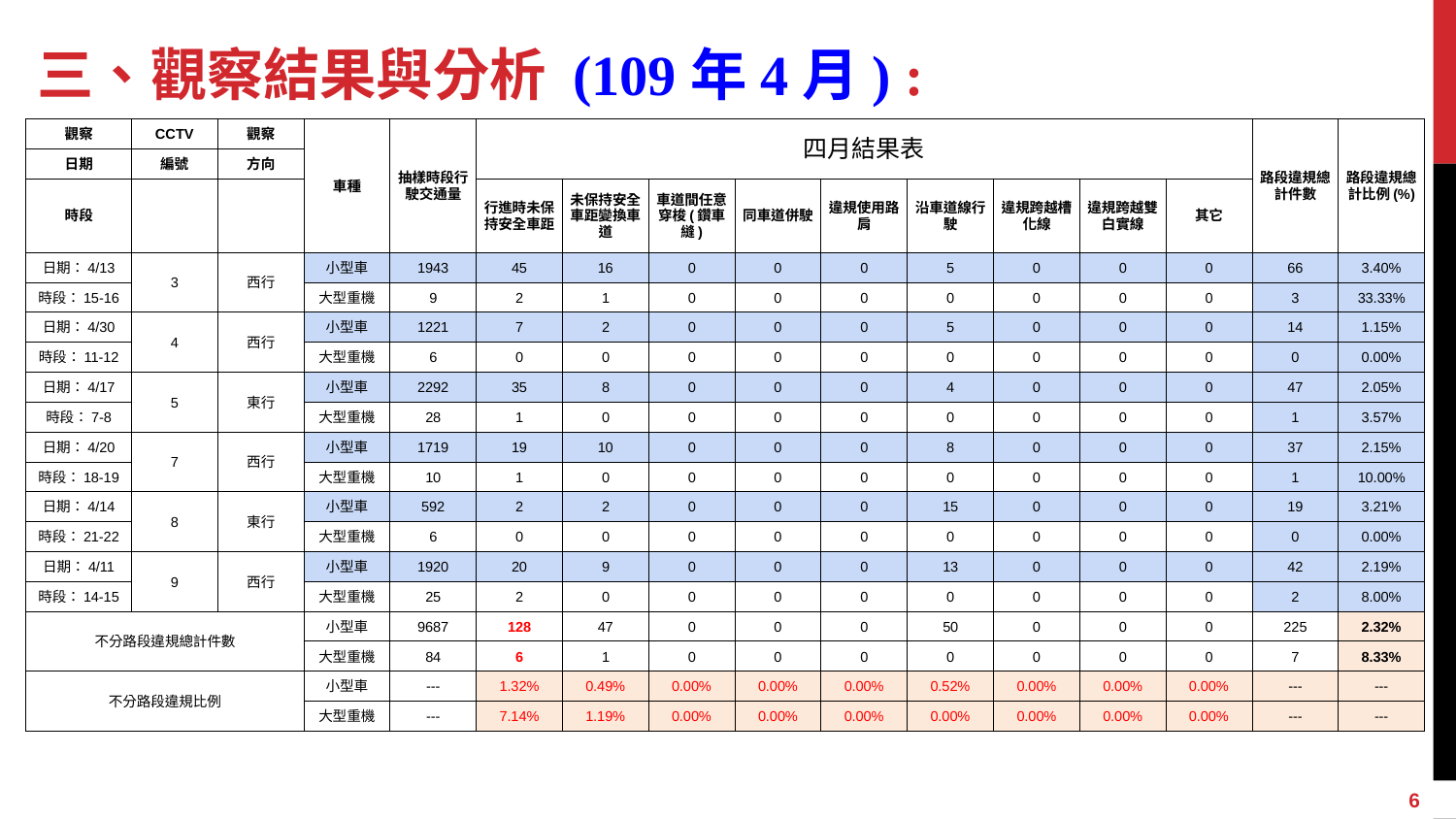

# 三、觀察結果與分析 (109年4月) :
| 觀察 | CCTV | 觀察 | 車種 | 抽樣時段行駛交通量 | 四月結果表 |  |  |  |  |  |  |  |  | 路段違規總計件數 | 路段違規總計比例(%) |
| --- | --- | --- | --- | --- | --- | --- | --- | --- | --- | --- | --- | --- | --- | --- | --- |
| 日期 | 編號 | 方向 |  |  |  |  |  |  |  |  |  |  |  |  |  |
| 時段 |  |  |  |  | 行進時未保持安全車距 | 未保持安全車距變換車道 | 車道間任意穿梭(鑽車縫) | 同車道併駛 | 違規使用路肩 | 沿車道線行駛 | 違規跨越槽化線 | 違規跨越雙白實線 | 其它 |  |  |
| 日期：4/13 | 3 | 西行 | 小型車 | 1943 | 45 | 16 | 0 | 0 | 0 | 5 | 0 | 0 | 0 | 66 | 3.40% |
| 時段：15-16 |  |  | 大型重機 | 9 | 2 | 1 | 0 | 0 | 0 | 0 | 0 | 0 | 0 | 3 | 33.33% |
| 日期：4/30 | 4 | 西行 | 小型車 | 1221 | 7 | 2 | 0 | 0 | 0 | 5 | 0 | 0 | 0 | 14 | 1.15% |
| 時段：11-12 |  |  | 大型重機 | 6 | 0 | 0 | 0 | 0 | 0 | 0 | 0 | 0 | 0 | 0 | 0.00% |
| 日期：4/17 | 5 | 東行 | 小型車 | 2292 | 35 | 8 | 0 | 0 | 0 | 4 | 0 | 0 | 0 | 47 | 2.05% |
| 時段：7-8 |  |  | 大型重機 | 28 | 1 | 0 | 0 | 0 | 0 | 0 | 0 | 0 | 0 | 1 | 3.57% |
| 日期：4/20 | 7 | 西行 | 小型車 | 1719 | 19 | 10 | 0 | 0 | 0 | 8 | 0 | 0 | 0 | 37 | 2.15% |
| 時段：18-19 |  |  | 大型重機 | 10 | 1 | 0 | 0 | 0 | 0 | 0 | 0 | 0 | 0 | 1 | 10.00% |
| 日期：4/14 | 8 | 東行 | 小型車 | 592 | 2 | 2 | 0 | 0 | 0 | 15 | 0 | 0 | 0 | 19 | 3.21% |
| 時段：21-22 |  |  | 大型重機 | 6 | 0 | 0 | 0 | 0 | 0 | 0 | 0 | 0 | 0 | 0 | 0.00% |
| 日期：4/11 | 9 | 西行 | 小型車 | 1920 | 20 | 9 | 0 | 0 | 0 | 13 | 0 | 0 | 0 | 42 | 2.19% |
| 時段：14-15 |  |  | 大型重機 | 25 | 2 | 0 | 0 | 0 | 0 | 0 | 0 | 0 | 0 | 2 | 8.00% |
| 不分路段違規總計件數 |  |  | 小型車 | 9687 | 128 | 47 | 0 | 0 | 0 | 50 | 0 | 0 | 0 | 225 | 2.32% |
|  |  |  | 大型重機 | 84 | 6 | 1 | 0 | 0 | 0 | 0 | 0 | 0 | 0 | 7 | 8.33% |
| 不分路段違規比例 |  |  | 小型車 | --- | 1.32% | 0.49% | 0.00% | 0.00% | 0.00% | 0.52% | 0.00% | 0.00% | 0.00% | --- | --- |
|  |  |  | 大型重機 | --- | 7.14% | 1.19% | 0.00% | 0.00% | 0.00% | 0.00% | 0.00% | 0.00% | 0.00% | --- | --- |
6